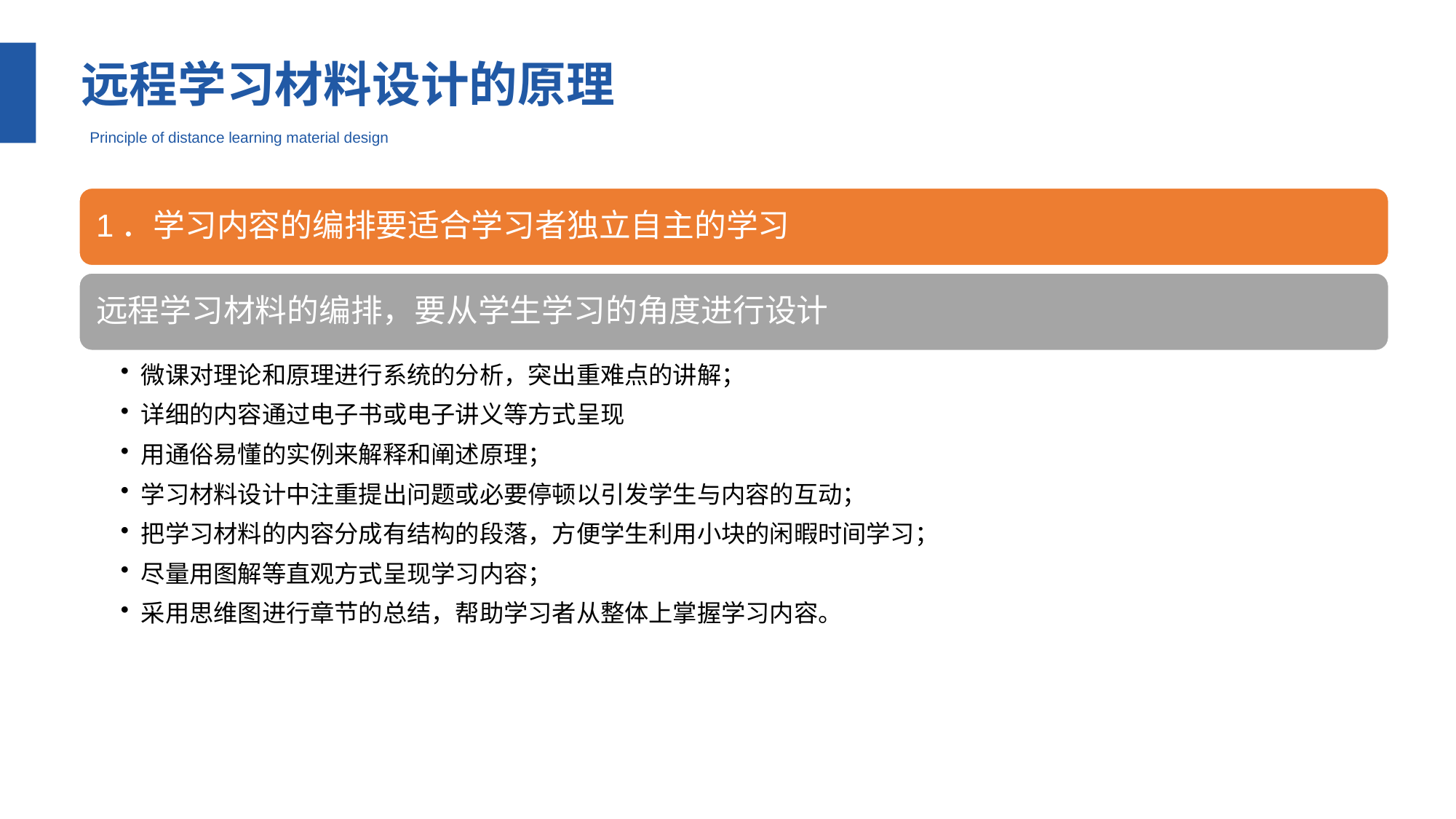

远程学习材料设计的原理
Principle of distance learning material design
1．学习内容的编排要适合学习者独立自主的学习
远程学习材料的编排，要从学生学习的角度进行设计
微课对理论和原理进行系统的分析，突出重难点的讲解；
详细的内容通过电子书或电子讲义等方式呈现
用通俗易懂的实例来解释和阐述原理；
学习材料设计中注重提出问题或必要停顿以引发学生与内容的互动；
把学习材料的内容分成有结构的段落，方便学生利用小块的闲暇时间学习；
尽量用图解等直观方式呈现学习内容；
采用思维图进行章节的总结，帮助学习者从整体上掌握学习内容。